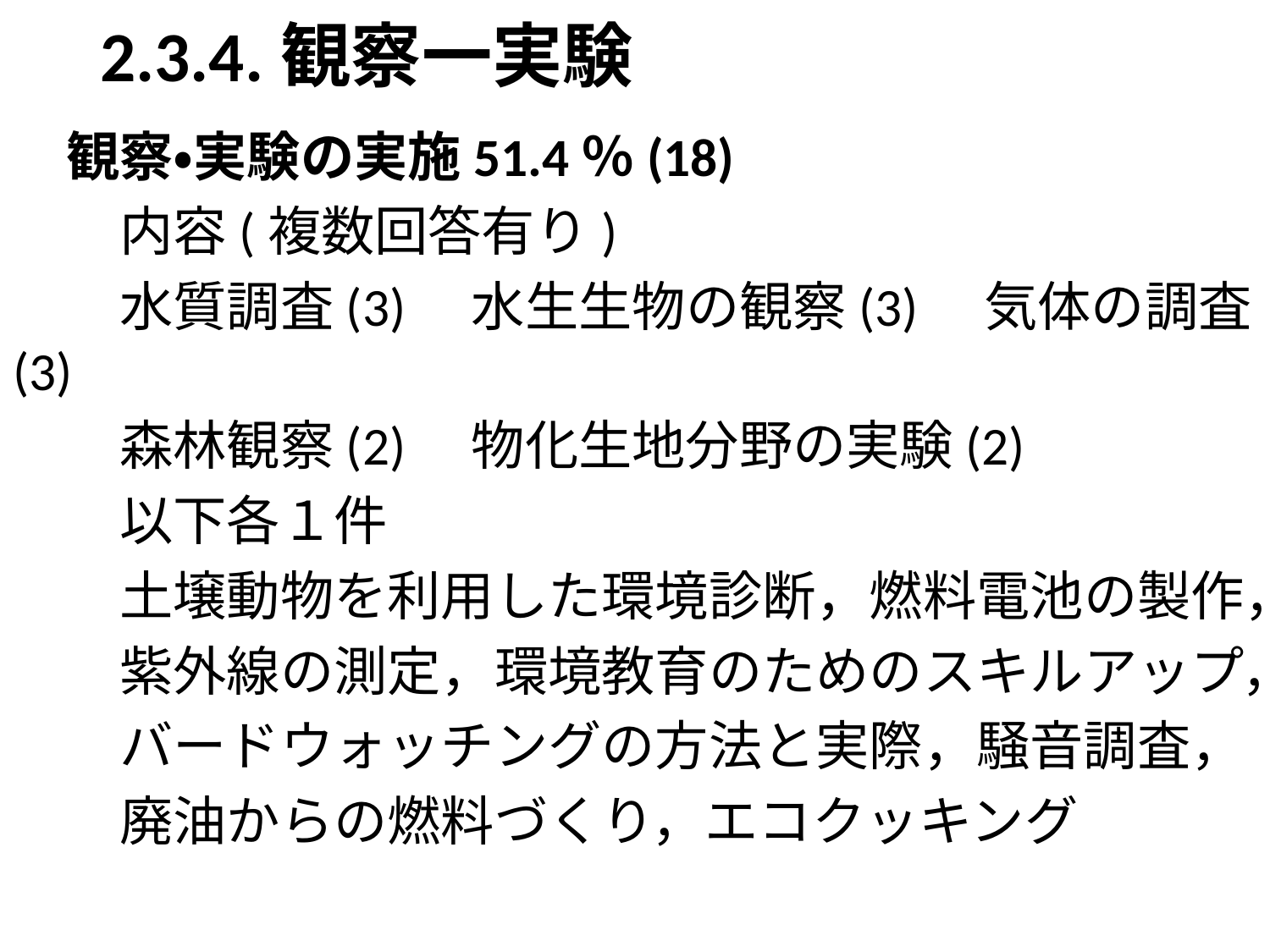

# 2.3.4.観察一実験
　観察・実験の実施51.4％(18)
　　内容(複数回答有り)
　　水質調査(3)　水生生物の観察(3)　気体の調査(3)
　　森林観察(2)　物化生地分野の実験(2)
　　以下各１件
　　土壌動物を利用した環境診断，燃料電池の製作，
　　紫外線の測定，環境教育のためのスキルアップ，
　　バードウォッチングの方法と実際，騒音調査，
　　廃油からの燃料づくり，エコクッキング